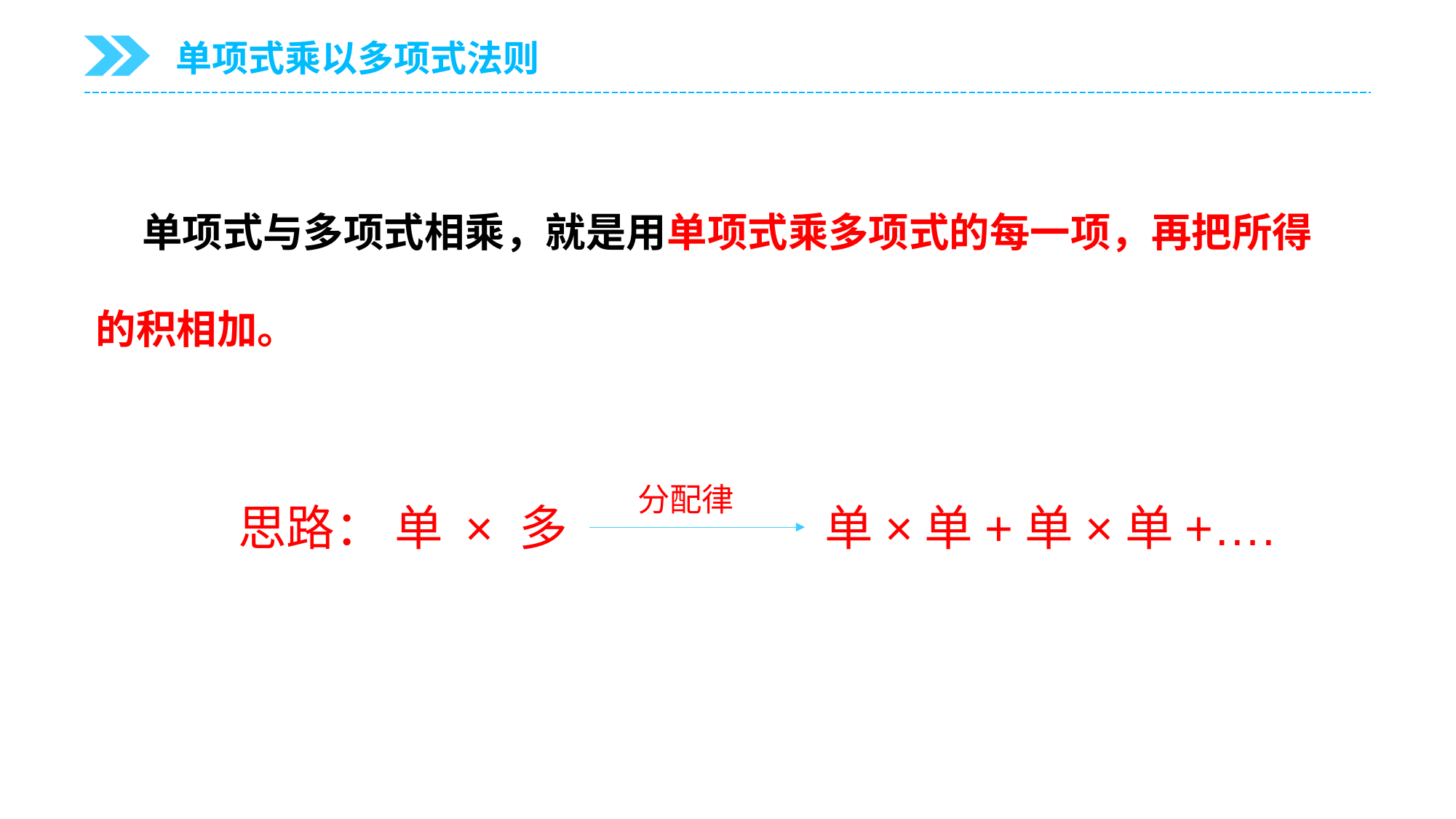

单项式乘以多项式法则
    单项式与多项式相乘，就是用单项式乘多项式的每一项，再把所得的积相加。
分配律
思路： 单 × 多
单×单+单×单+….